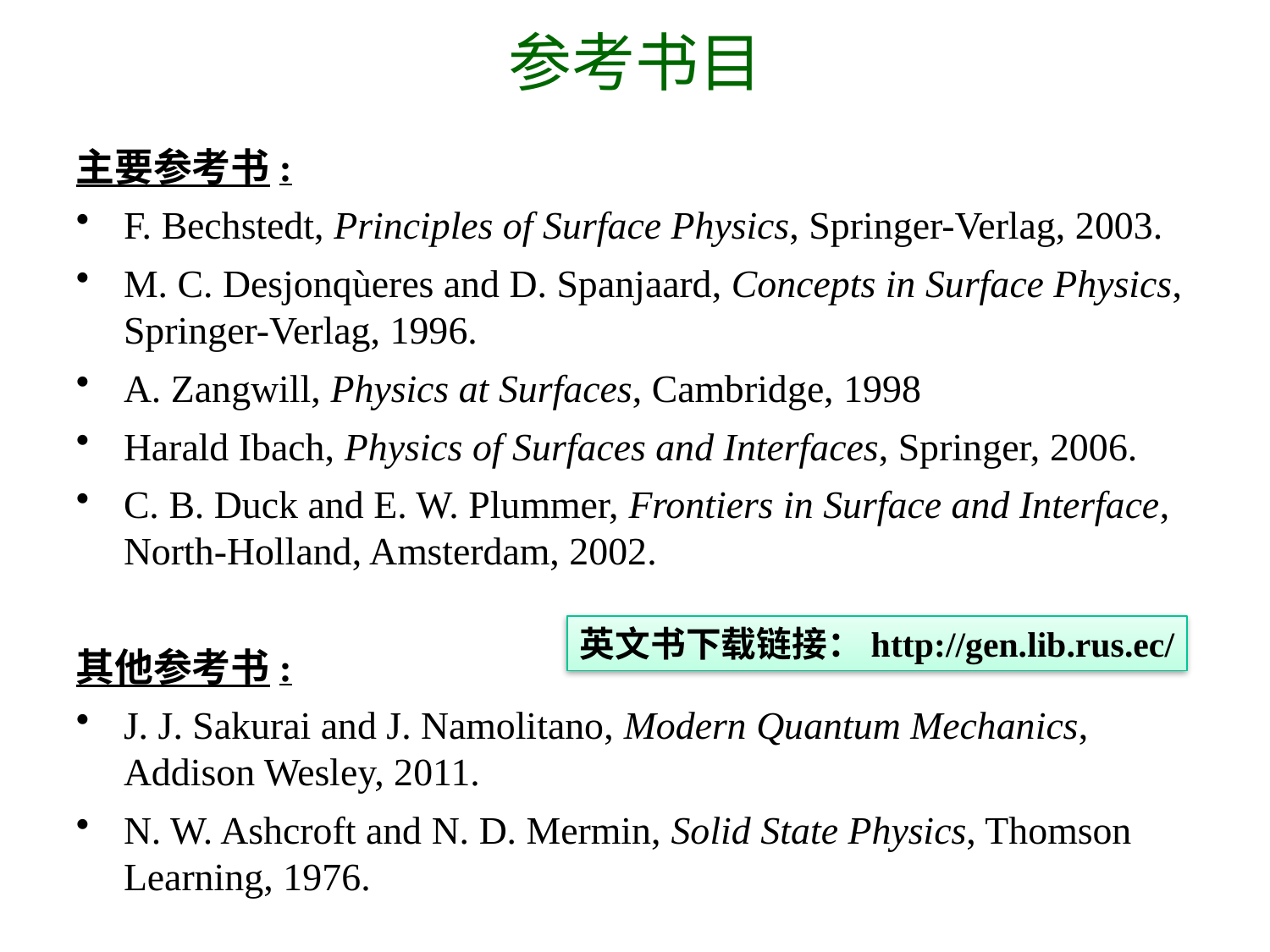

参考书目
主要参考书:
F. Bechstedt, Principles of Surface Physics, Springer-Verlag, 2003.
M. C. Desjonqùeres and D. Spanjaard, Concepts in Surface Physics, Springer-Verlag, 1996.
A. Zangwill, Physics at Surfaces, Cambridge, 1998
Harald Ibach, Physics of Surfaces and Interfaces, Springer, 2006.
C. B. Duck and E. W. Plummer, Frontiers in Surface and Interface, North-Holland, Amsterdam, 2002.

其他参考书:
J. J. Sakurai and J. Namolitano, Modern Quantum Mechanics, Addison Wesley, 2011.
N. W. Ashcroft and N. D. Mermin, Solid State Physics, Thomson Learning, 1976.
英文书下载链接：http://gen.lib.rus.ec/